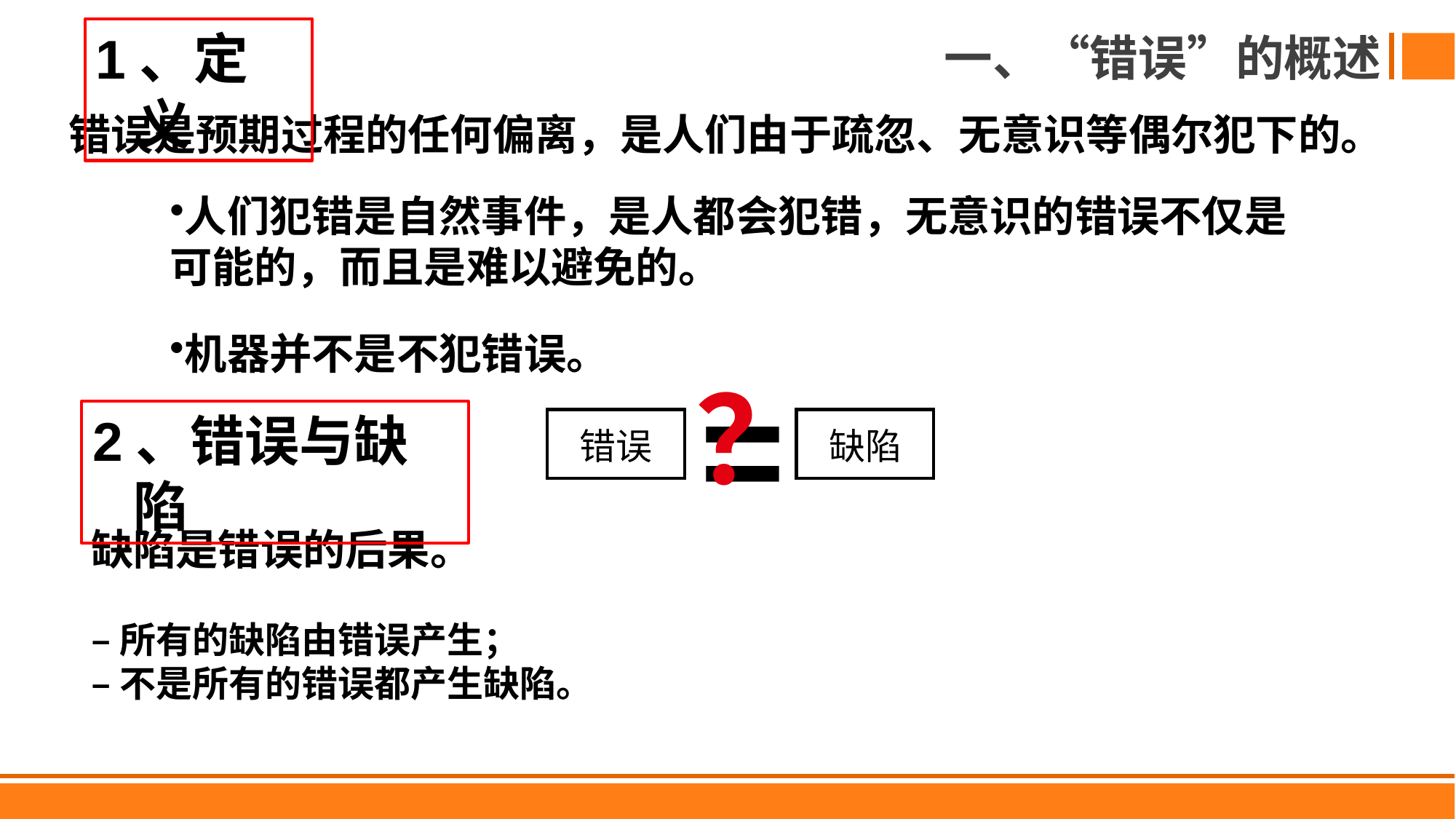

1、定义
一、“错误”的概述
   错误是预期过程的任何偏离，是人们由于疏忽、无意识等偶尔犯下的。
人们犯错是自然事件，是人都会犯错，无意识的错误不仅是可能的，而且是难以避免的。
机器并不是不犯错误。
=
？

错误

缺陷
2、错误与缺陷
缺陷是错误的后果。

–所有的缺陷由错误产生；
–不是所有的错误都产生缺陷。